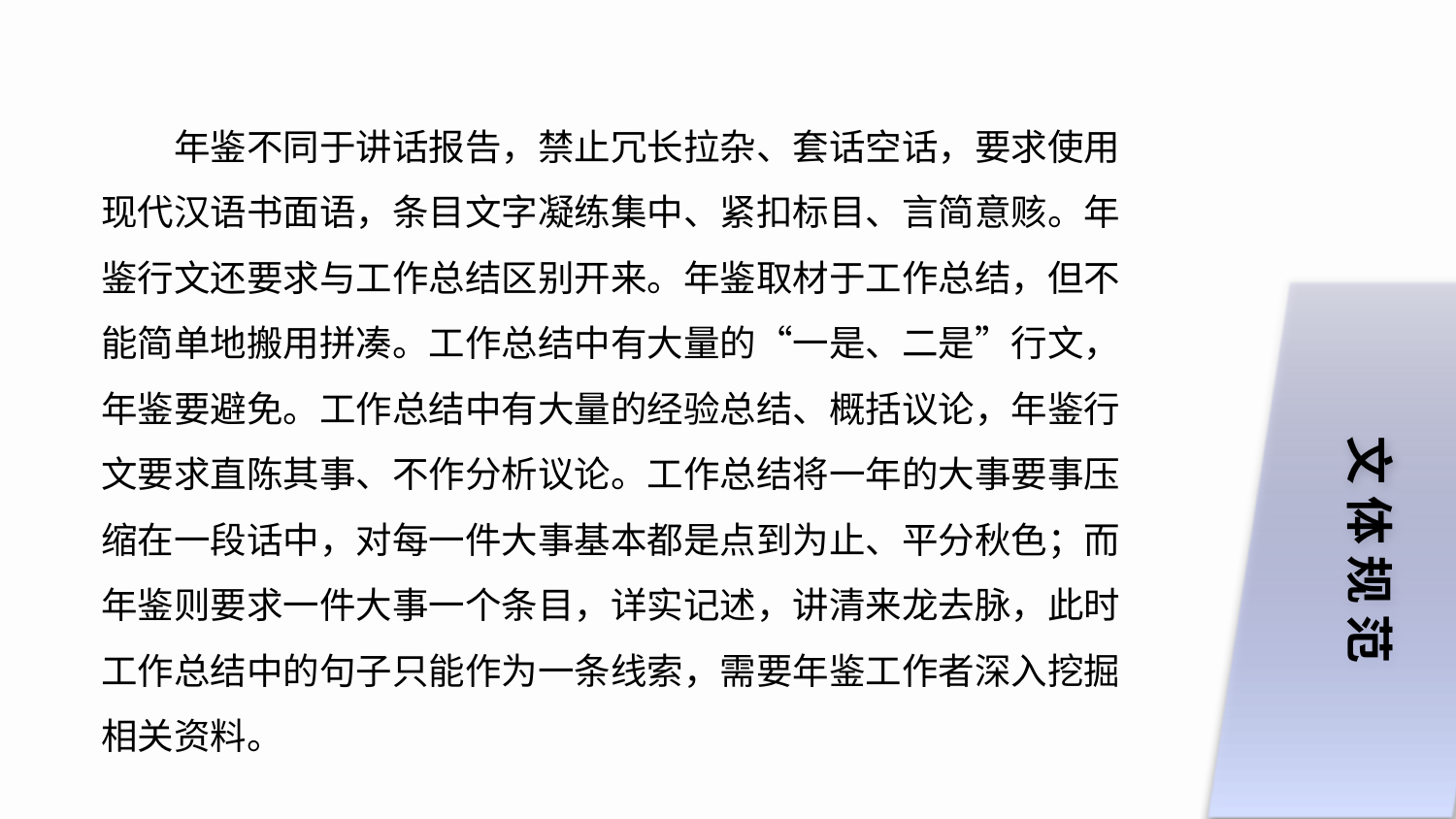

年鉴不同于讲话报告，禁止冗长拉杂、套话空话，要求使用现代汉语书面语，条目文字凝练集中、紧扣标目、言简意赅。年鉴行文还要求与工作总结区别开来。年鉴取材于工作总结，但不能简单地搬用拼凑。工作总结中有大量的“一是、二是”行文，年鉴要避免。工作总结中有大量的经验总结、概括议论，年鉴行文要求直陈其事、不作分析议论。工作总结将一年的大事要事压缩在一段话中，对每一件大事基本都是点到为止、平分秋色；而年鉴则要求一件大事一个条目，详实记述，讲清来龙去脉，此时工作总结中的句子只能作为一条线索，需要年鉴工作者深入挖掘相关资料。
文 体 规 范